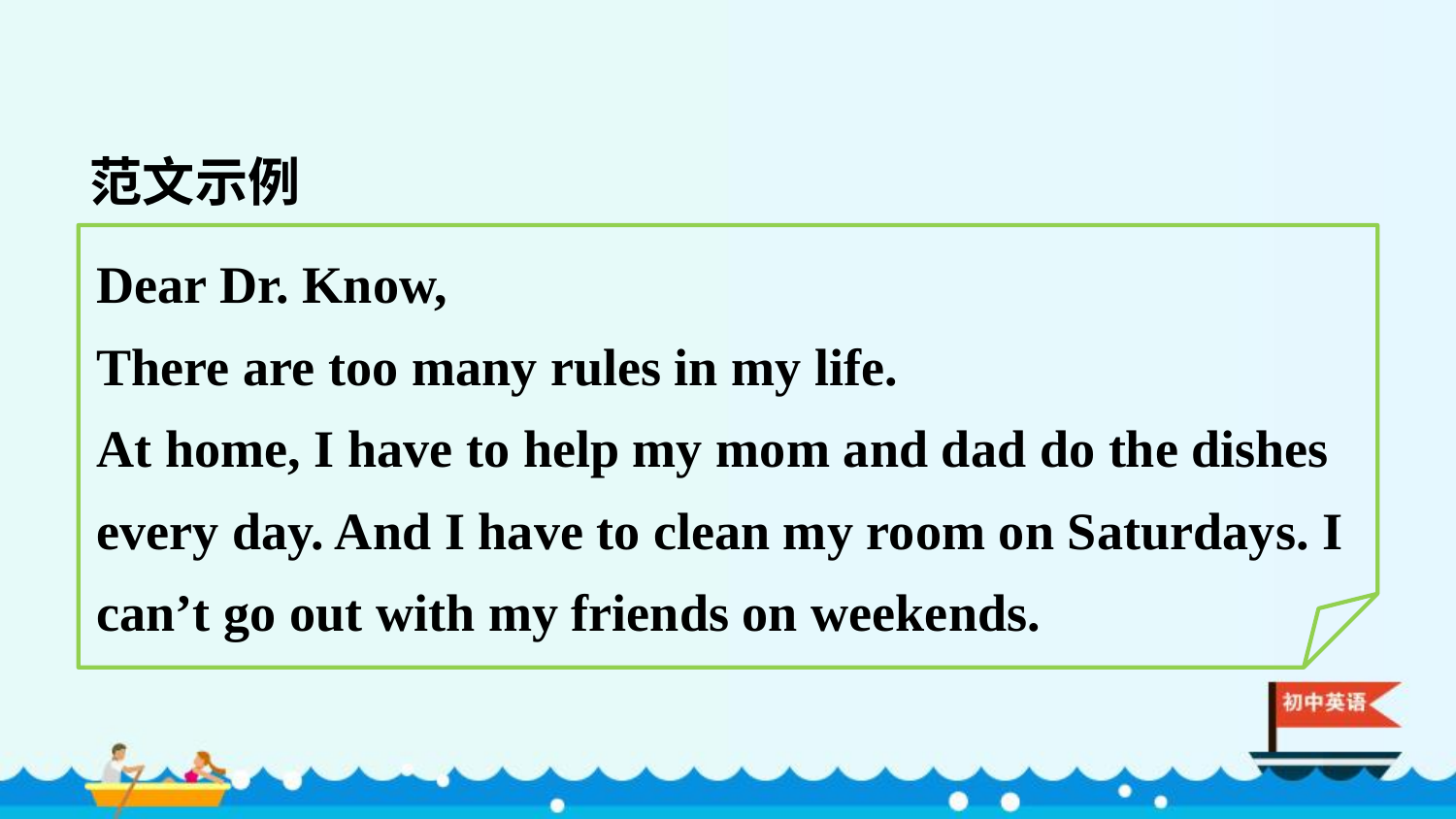

范文示例

Dear Dr. Know,
There are too many rules in my life.
At home, I have to help my mom and dad do the dishes
every day. And I have to clean my room on Saturdays. I can’t go out with my friends on weekends.